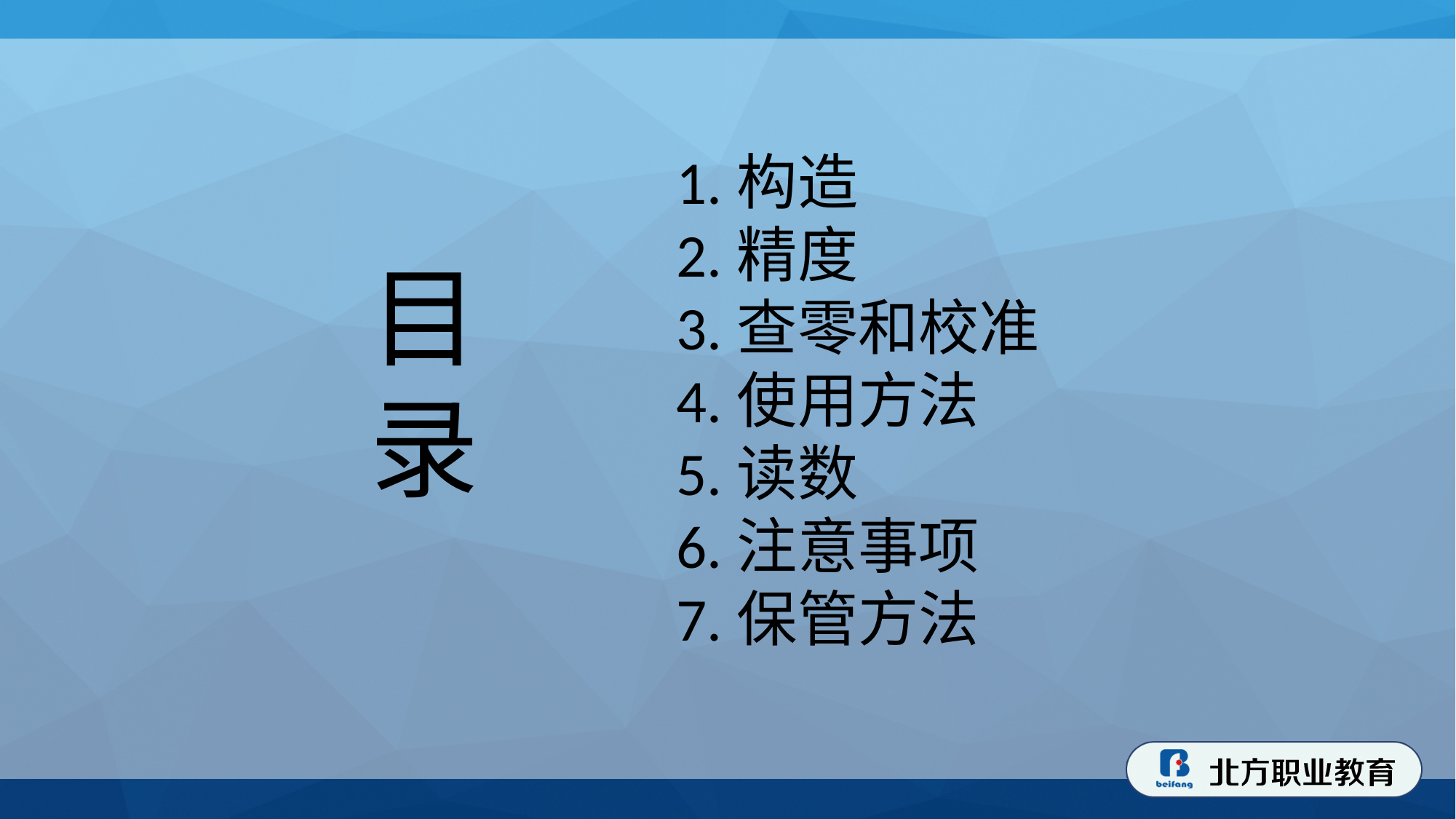

1.构造
2.精度
3.查零和校准
4.使用方法
5.读数
6.注意事项
7.保管方法

目录